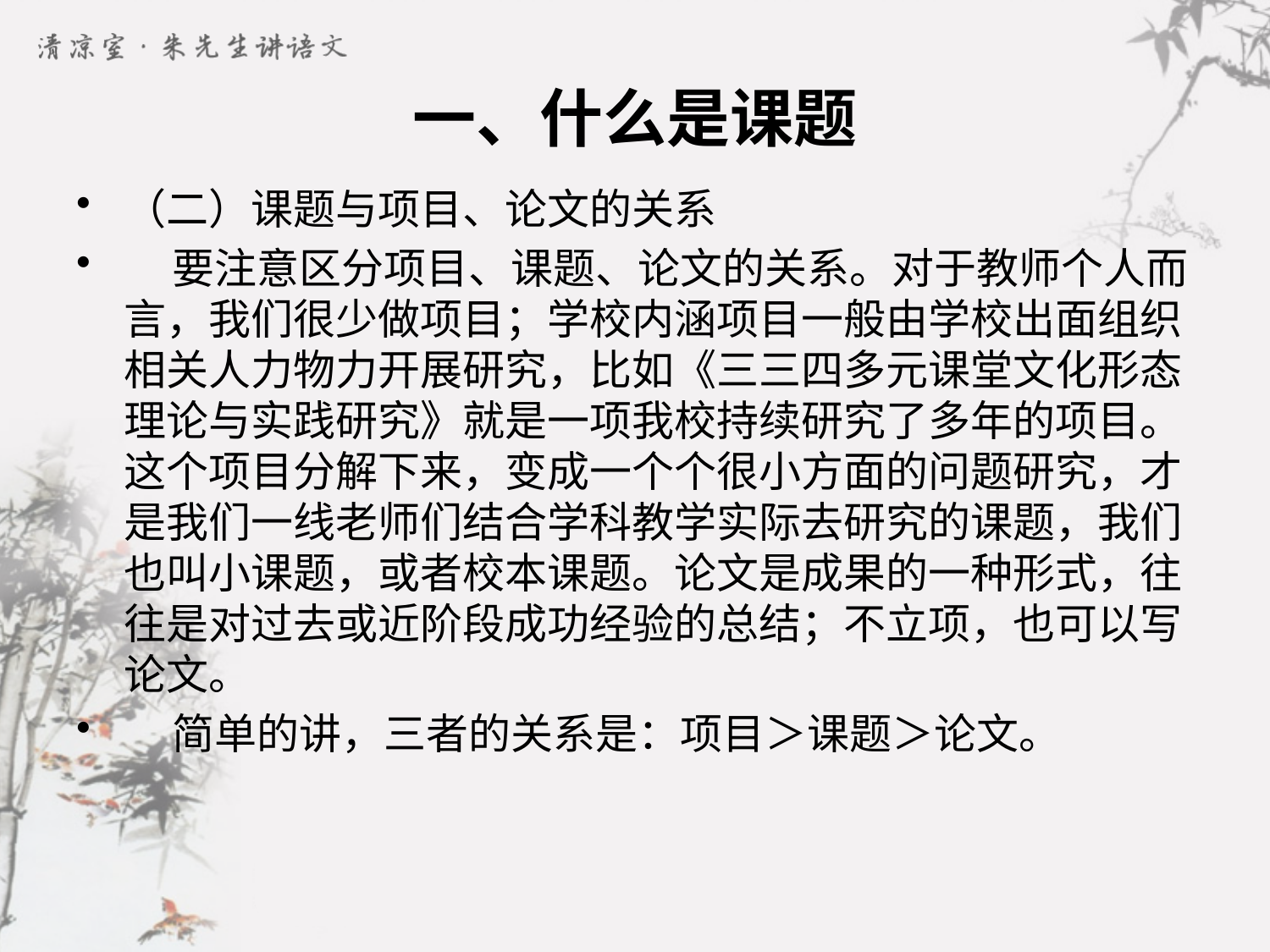

# 一、什么是课题
（二）课题与项目、论文的关系
    要注意区分项目、课题、论文的关系。对于教师个人而言，我们很少做项目；学校内涵项目一般由学校出面组织相关人力物力开展研究，比如《三三四多元课堂文化形态理论与实践研究》就是一项我校持续研究了多年的项目。这个项目分解下来，变成一个个很小方面的问题研究，才是我们一线老师们结合学科教学实际去研究的课题，我们也叫小课题，或者校本课题。论文是成果的一种形式，往往是对过去或近阶段成功经验的总结；不立项，也可以写论文。
    简单的讲，三者的关系是：项目＞课题＞论文。